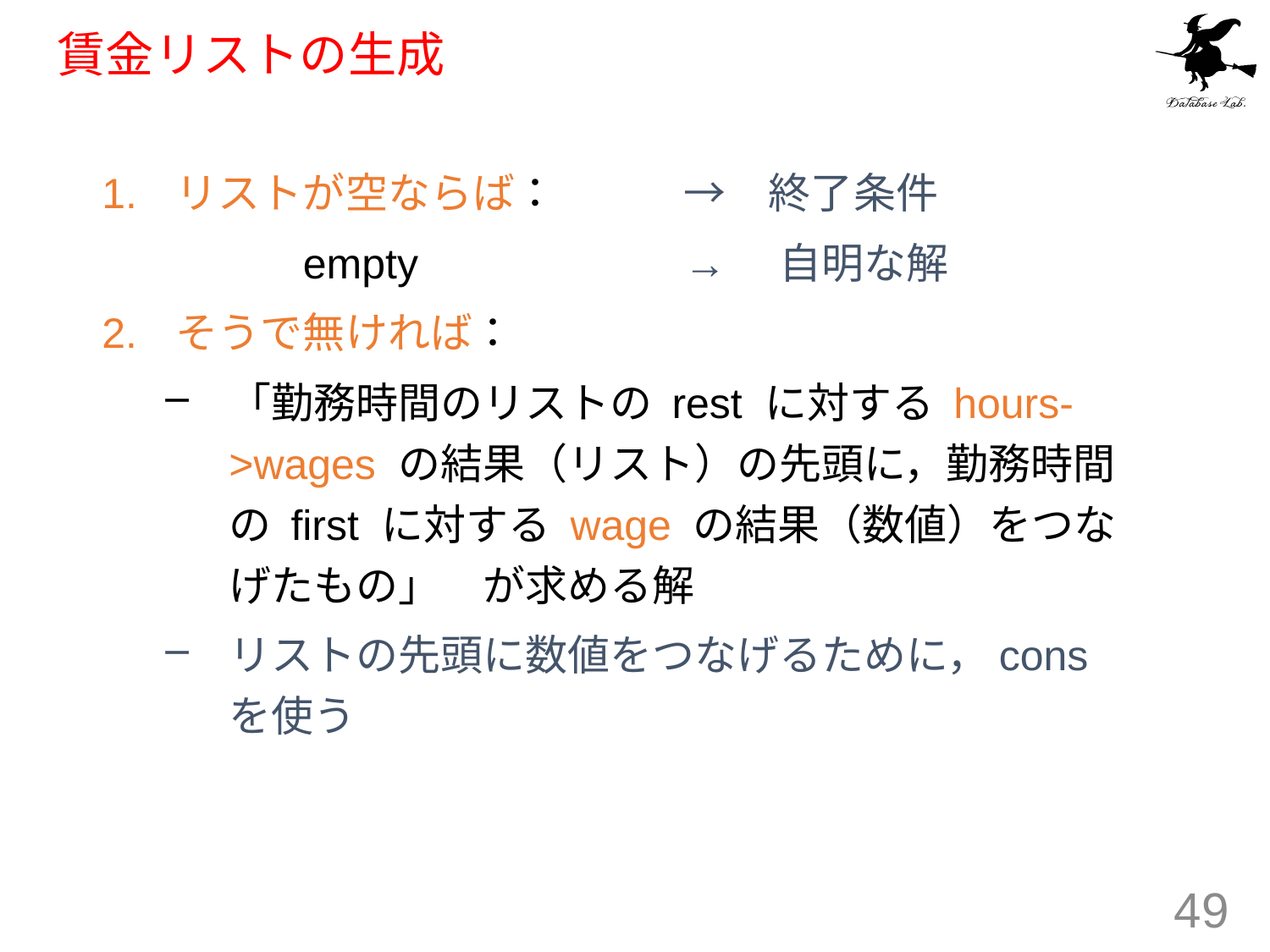

# 賃金リストの生成
リストが空ならば：　	→　終了条件
		empty 		→　自明な解
そうで無ければ：
「勤務時間のリストの rest に対する hours->wages の結果（リスト）の先頭に，勤務時間の first に対する wage の結果（数値）をつなげたもの」　が求める解
リストの先頭に数値をつなげるために，cons を使う

49